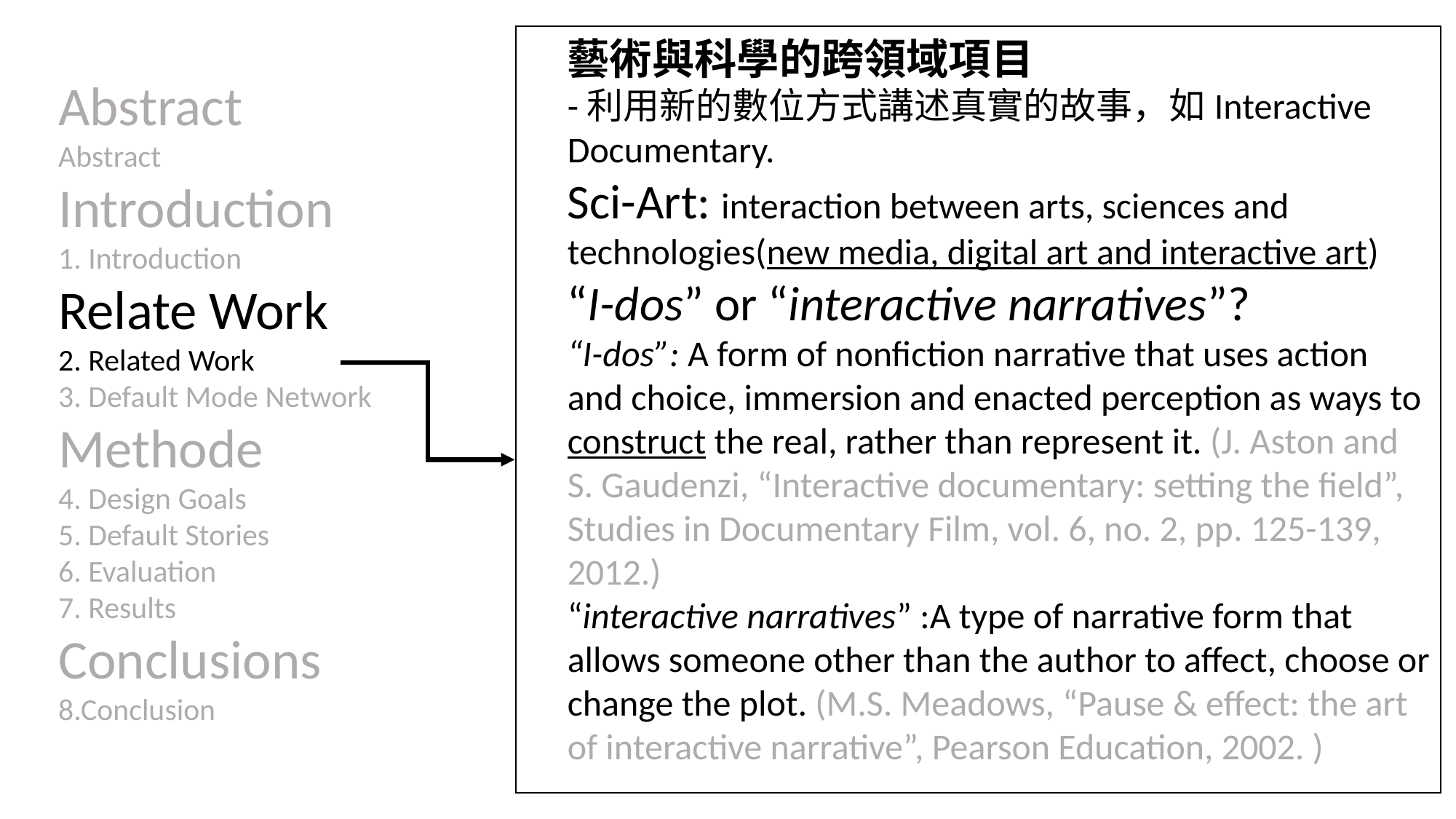

藝術與科學的跨領域項目
-利用新的數位方式講述真實的故事，如Interactive Documentary.
Sci-Art: interaction between arts, sciences and technologies(new media, digital art and interactive art)
“I-dos” or “interactive narratives”?
“I-dos”: A form of nonfiction narrative that uses action and choice, immersion and enacted perception as ways to construct the real, rather than represent it. (J. Aston and S. Gaudenzi, “Interactive documentary: setting the field”, Studies in Documentary Film, vol. 6, no. 2, pp. 125-139, 2012.)
“interactive narratives” :A type of narrative form that allows someone other than the author to affect, choose or change the plot. (M.S. Meadows, “Pause & effect: the art of interactive narrative”, Pearson Education, 2002. )
Abstract
Abstract
Introduction
1. Introduction
Relate Work
2. Related Work
3. Default Mode Network
Methode
4. Design Goals
5. Default Stories
6. Evaluation
7. Results
Conclusions
8.Conclusion